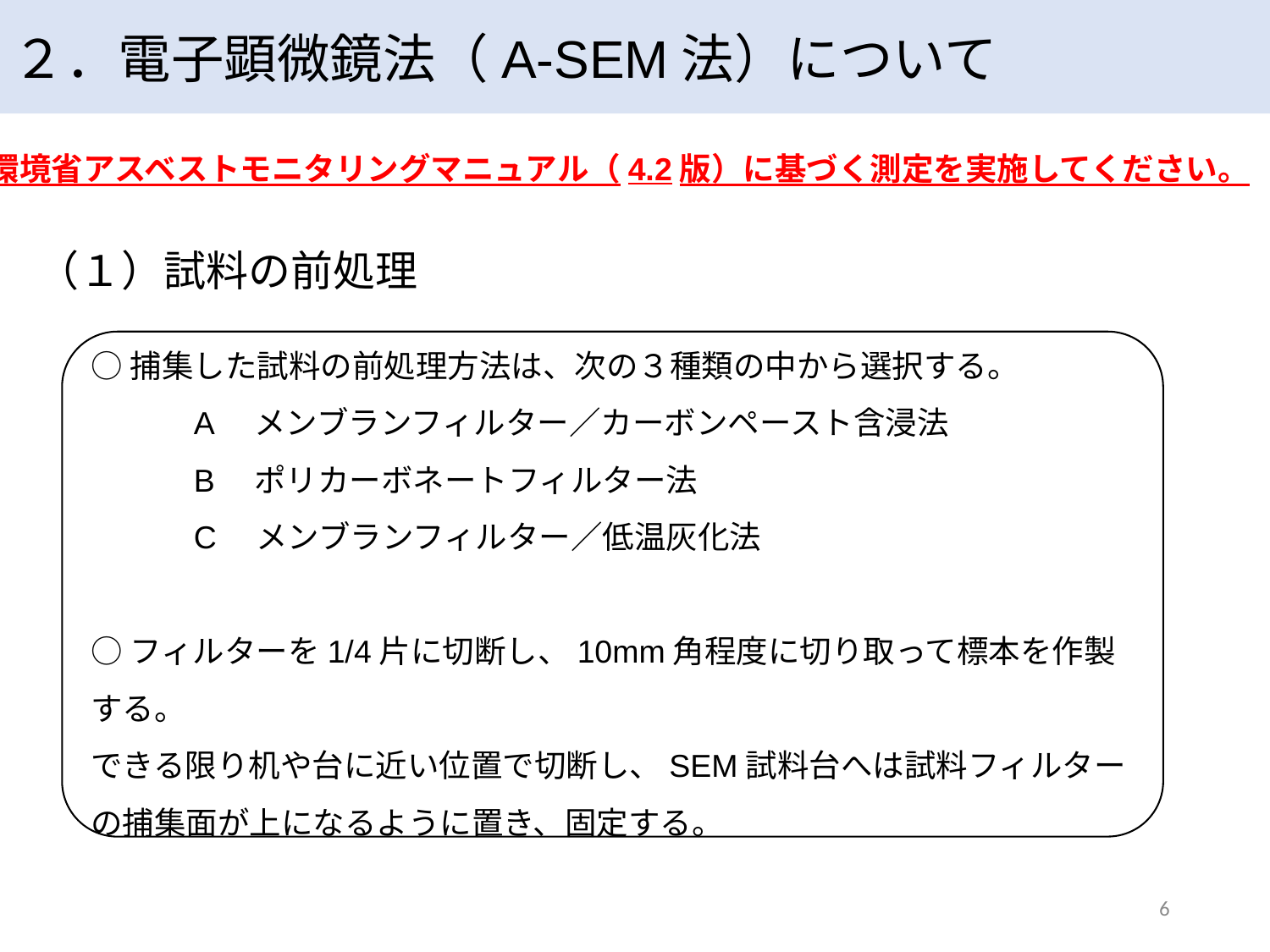

２．電子顕微鏡法（A-SEM法）について
環境省アスベストモニタリングマニュアル（4.2版）に基づく測定を実施してください。
（１）試料の前処理
○捕集した試料の前処理方法は、次の３種類の中から選択する。
　　　A　メンブランフィルター／カーボンペースト含浸法
　　　B　ポリカーボネートフィルター法
　　　C　メンブランフィルター／低温灰化法

○フィルターを1/4片に切断し、10mm角程度に切り取って標本を作製する。
できる限り机や台に近い位置で切断し、SEM試料台へは試料フィルターの捕集面が上になるように置き、固定する。
6